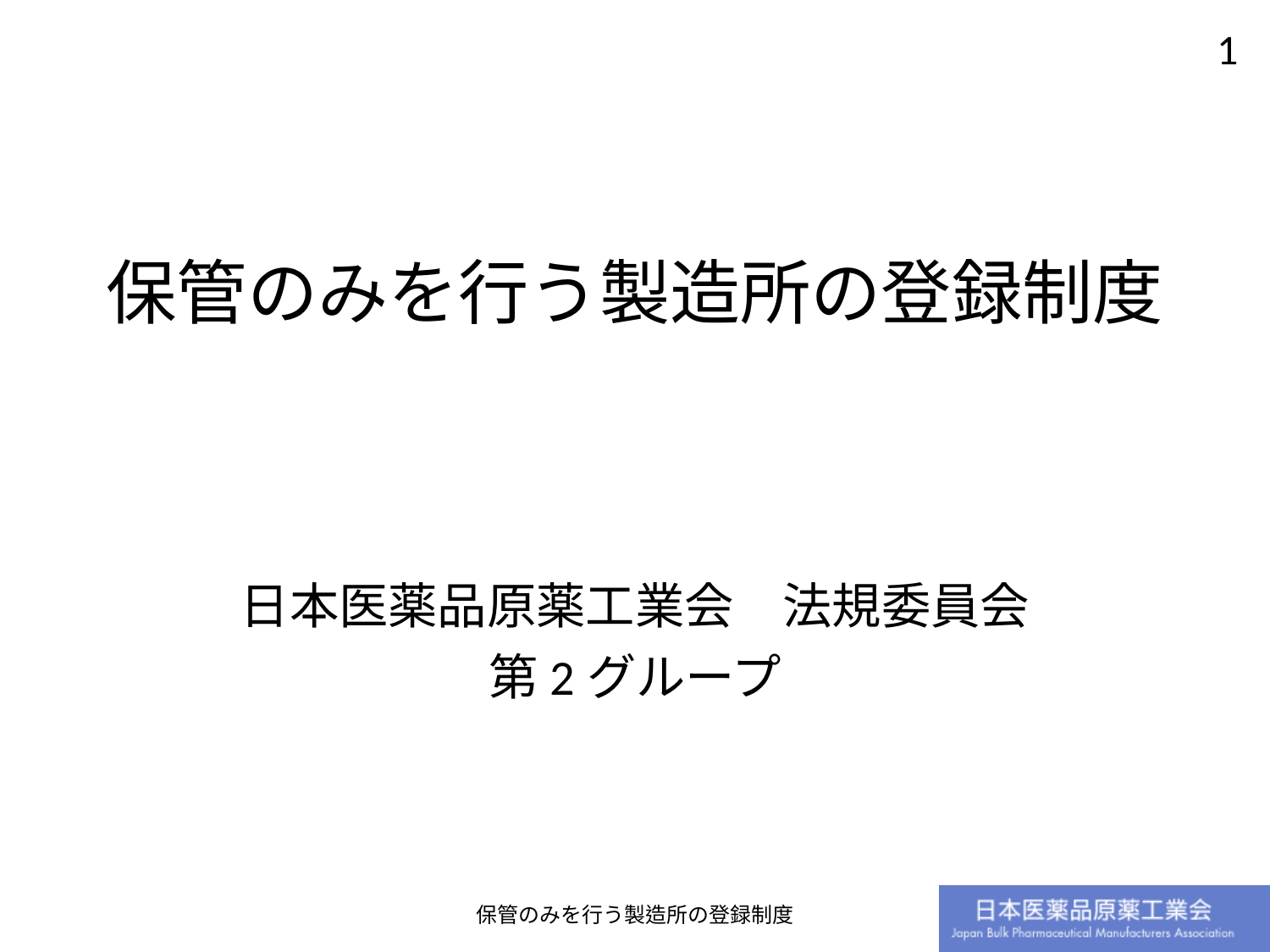

# 保管のみを行う製造所の登録制度
日本医薬品原薬工業会　法規委員会
第2グループ
保管のみを行う製造所の登録制度